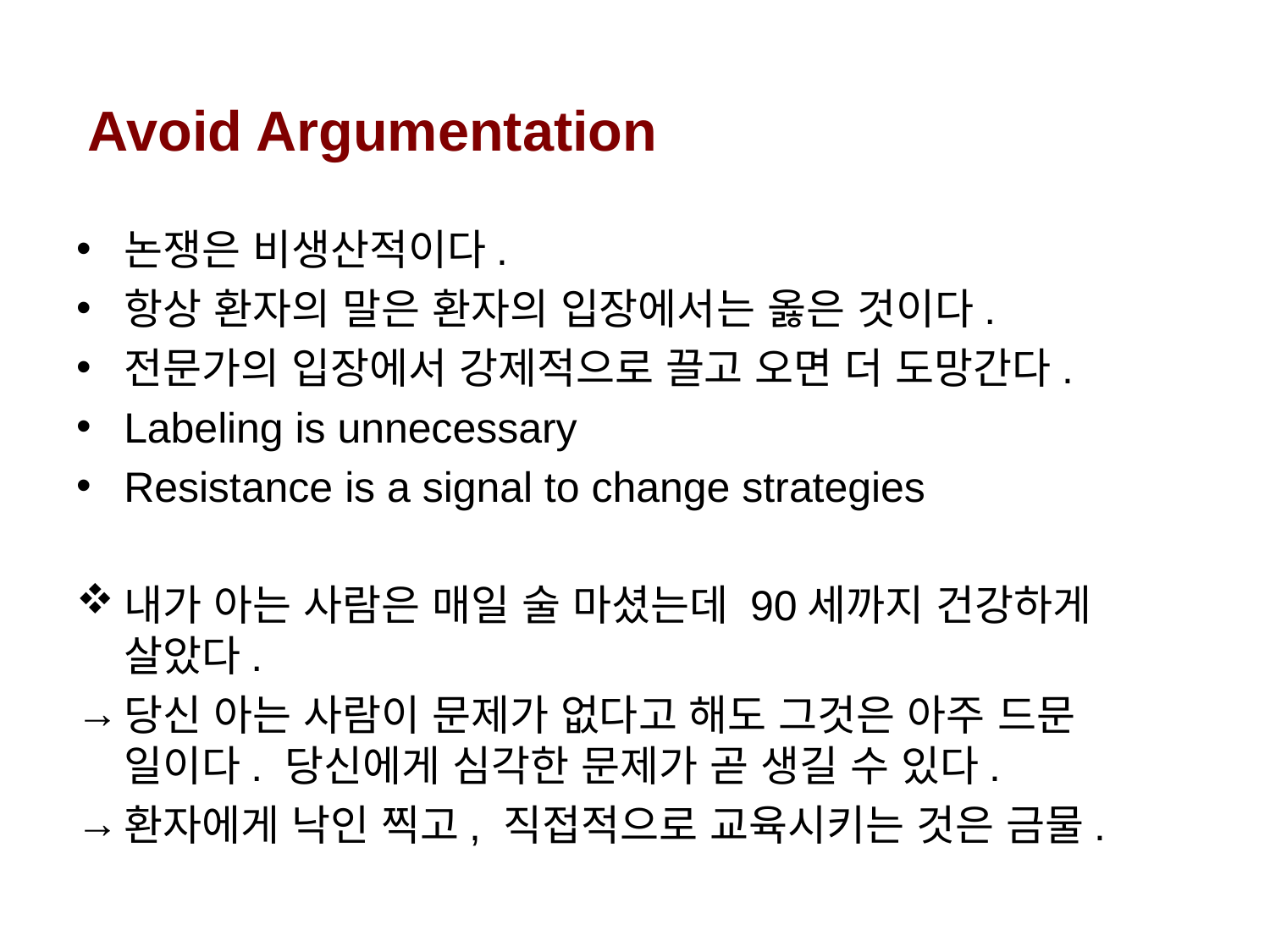

# Avoid Argumentation
논쟁은 비생산적이다.
항상 환자의 말은 환자의 입장에서는 옳은 것이다.
전문가의 입장에서 강제적으로 끌고 오면 더 도망간다.
Labeling is unnecessary
Resistance is a signal to change strategies

내가 아는 사람은 매일 술 마셨는데 90세까지 건강하게 살았다.
당신 아는 사람이 문제가 없다고 해도 그것은 아주 드문 일이다. 당신에게 심각한 문제가 곧 생길 수 있다.
환자에게 낙인 찍고, 직접적으로 교육시키는 것은 금물.